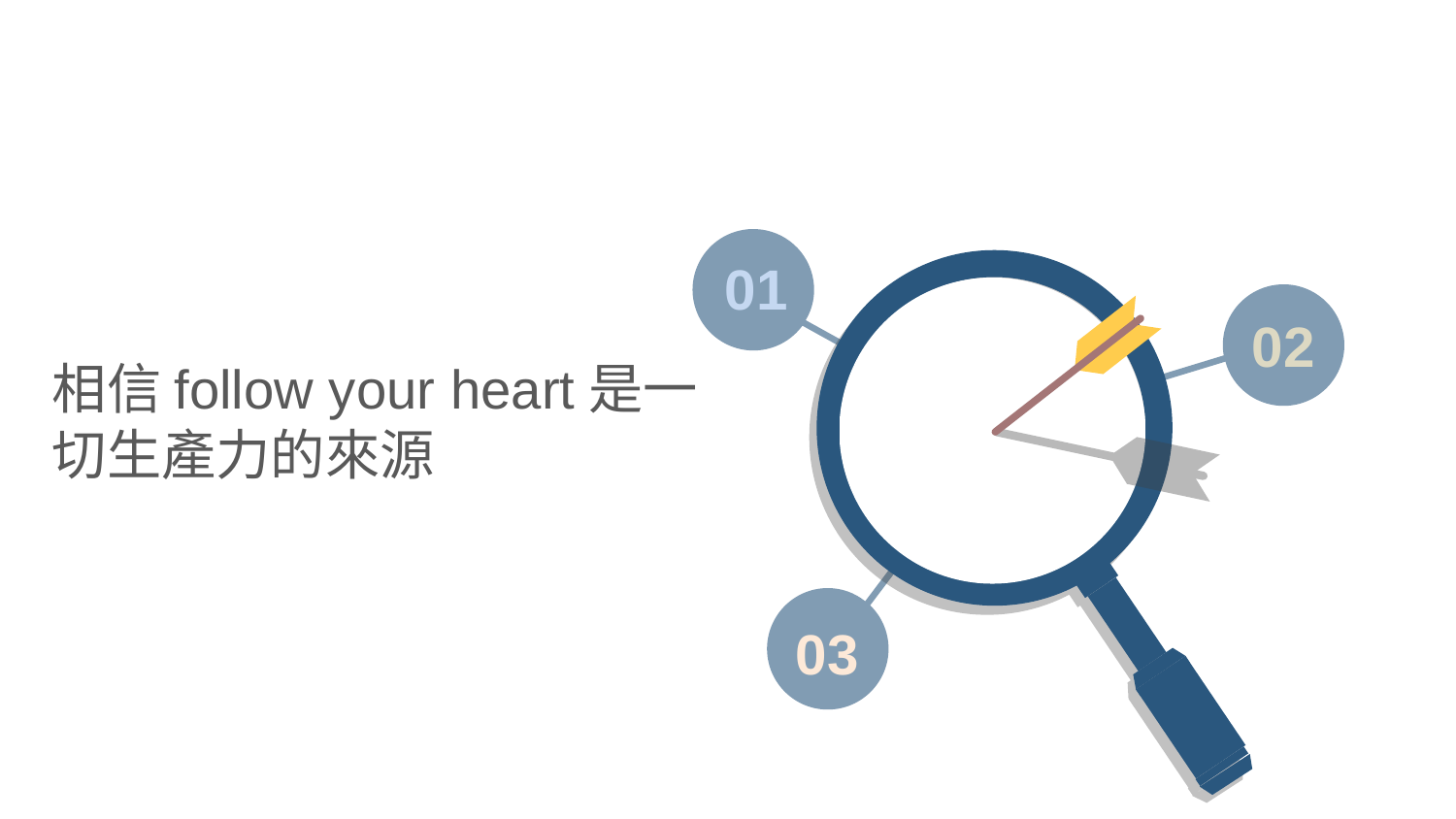

添加标题

01

02

添加标题

03
添加标题
相信follow your heart是一切生產力的來源